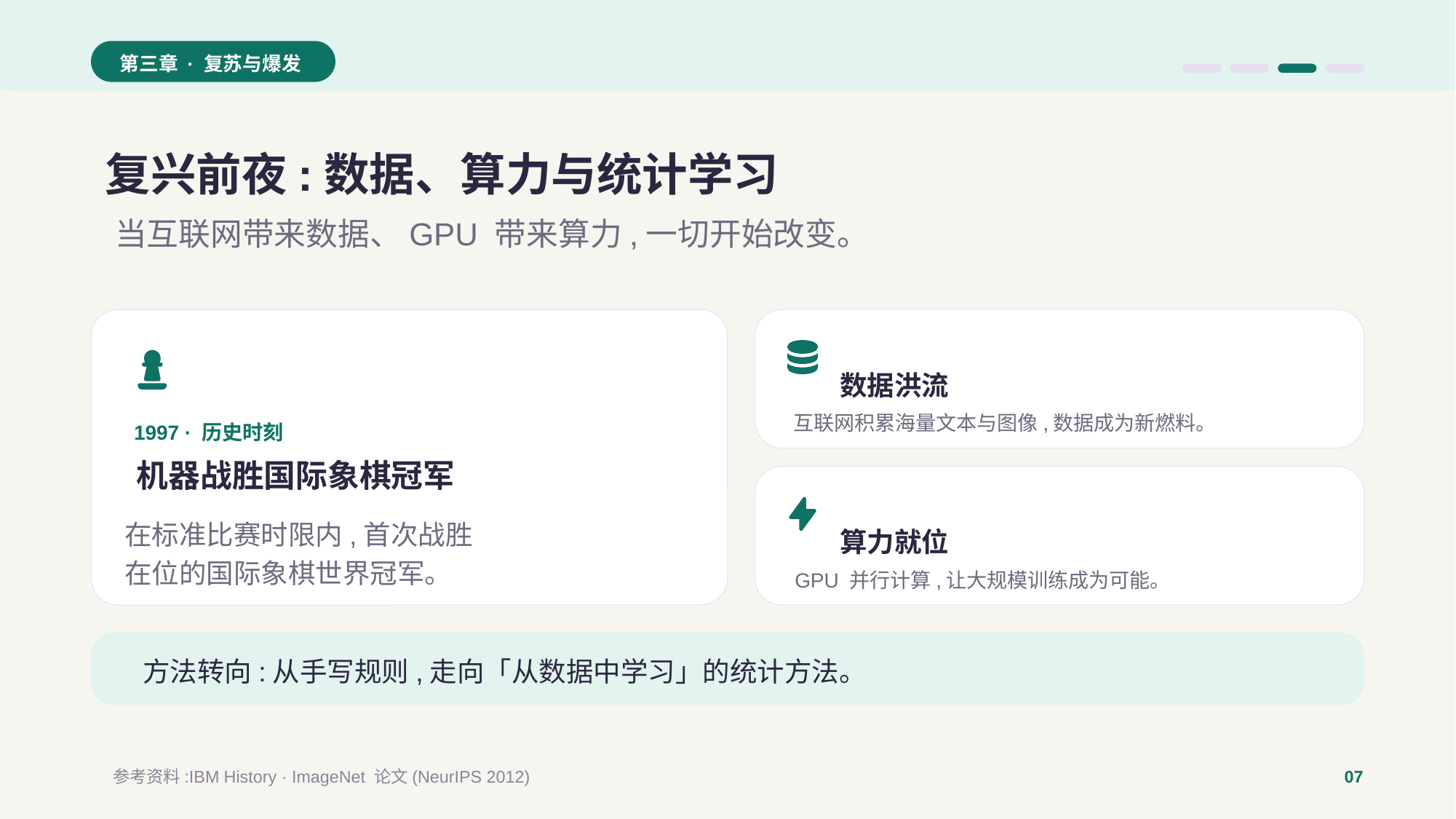

第三章 · 复苏与爆发

复兴前夜:数据、算力与统计学习
当互联网带来数据、GPU 带来算力,一切开始改变。

1997 · 历史时刻
机器战胜国际象棋冠军
在标准比赛时限内,首次战胜
在位的国际象棋世界冠军。

数据洪流
互联网积累海量文本与图像,数据成为新燃料。

算力就位
GPU 并行计算,让大规模训练成为可能。

方法转向:从手写规则,走向「从数据中学习」的统计方法。
参考资料:IBM History · ImageNet 论文(NeurIPS 2012)
07